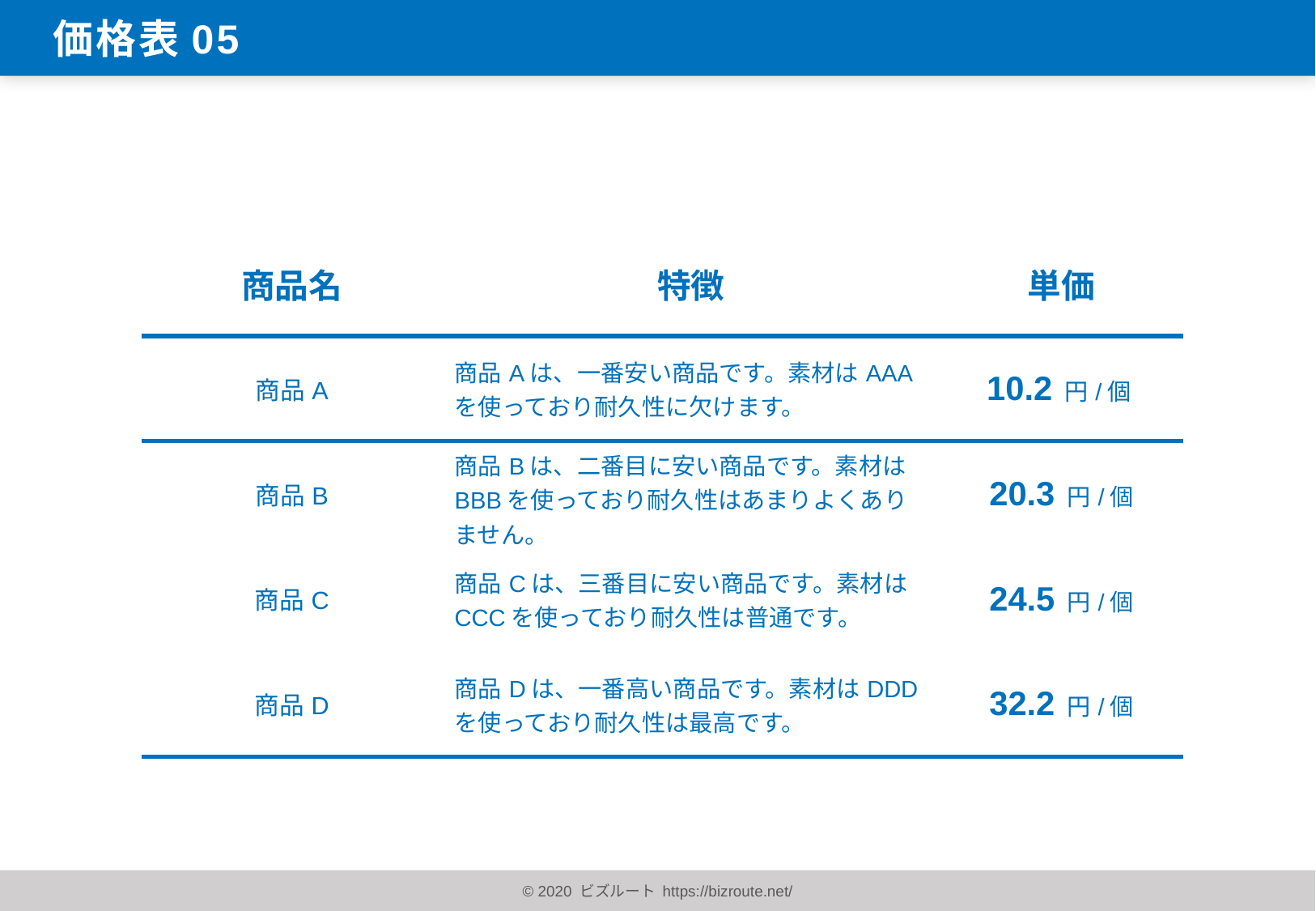

価格表05
| 商品名 | 特徴 | 単価 |
| --- | --- | --- |
| 商品A | 商品Aは、一番安い商品です。素材はAAAを使っており耐久性に欠けます。 | 10.2 円/個 |
| 商品B | 商品Bは、二番目に安い商品です。素材はBBBを使っており耐久性はあまりよくありません。 | 20.3 円/個 |
| 商品C | 商品Cは、三番目に安い商品です。素材はCCCを使っており耐久性は普通です。 | 24.5 円/個 |
| 商品D | 商品Dは、一番高い商品です。素材はDDDを使っており耐久性は最高です。 | 32.2 円/個 |

© 2020 ビズルート https://bizroute.net/